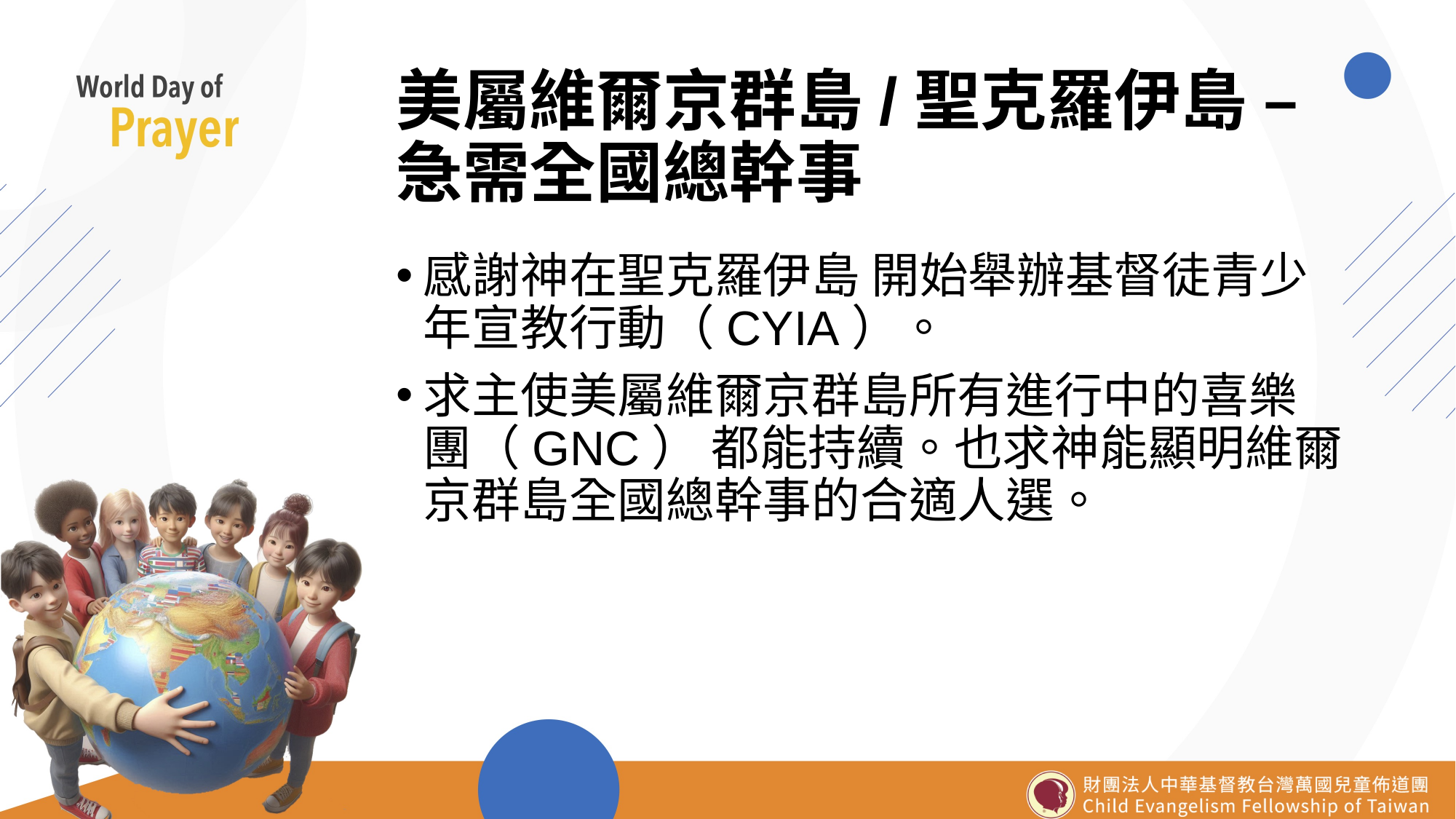

# 美屬維爾京群島/聖克羅伊島 –急需全國總幹事
感謝神在聖克羅伊島 開始舉辦基督徒青少年宣教行動（CYIA）。
求主使美屬維爾京群島所有進行中的喜樂團（GNC） 都能持續。也求神能顯明維爾京群島全國總幹事的合適人選。